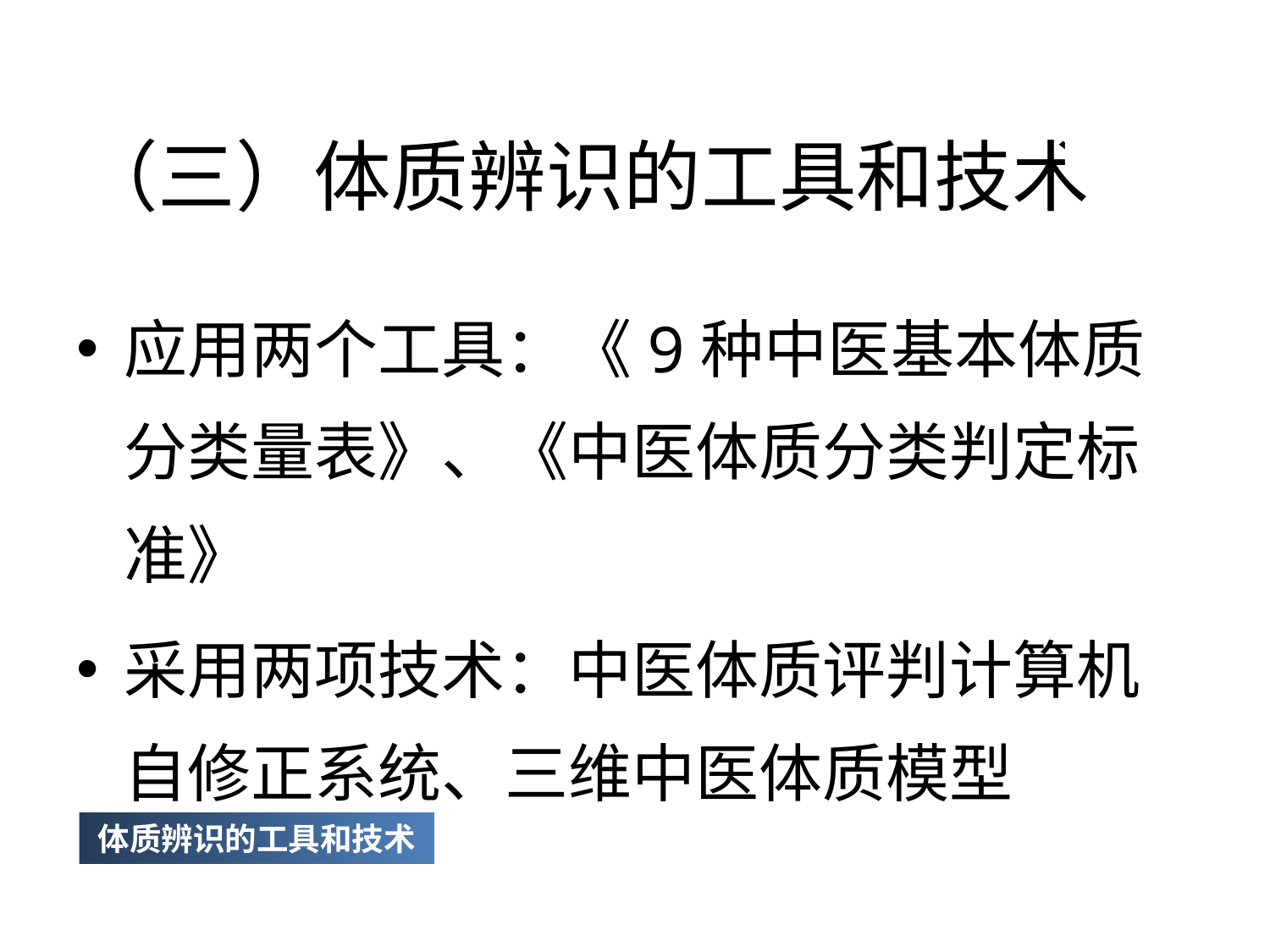

# （三）体质辨识的工具和技术
应用两个工具：《9种中医基本体质分类量表》、《中医体质分类判定标准》
采用两项技术：中医体质评判计算机自修正系统、三维中医体质模型
体质辨识的工具和技术